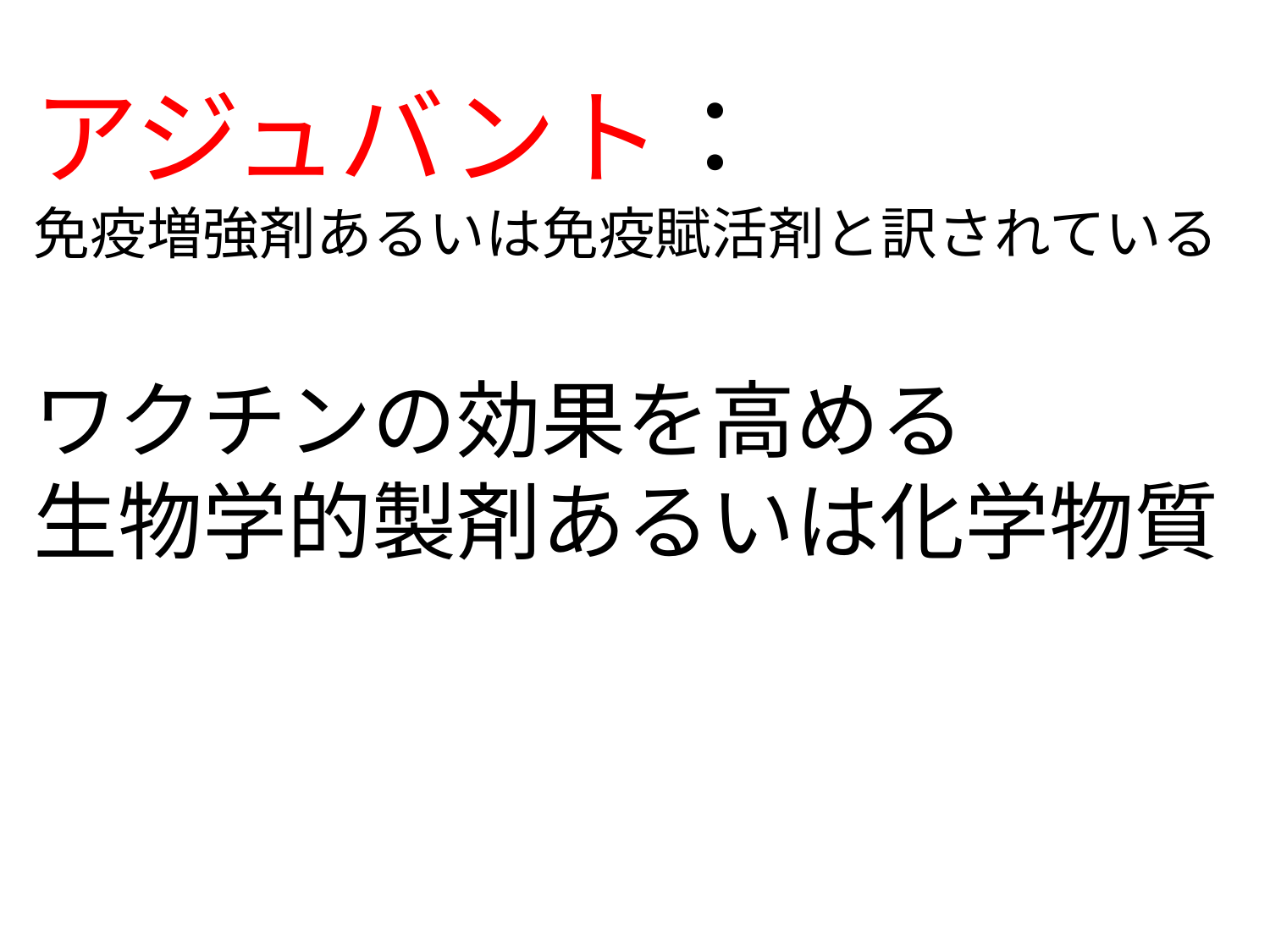

アジュバント：
免疫増強剤あるいは免疫賦活剤と訳されている

ワクチンの効果を高める
生物学的製剤あるいは化学物質